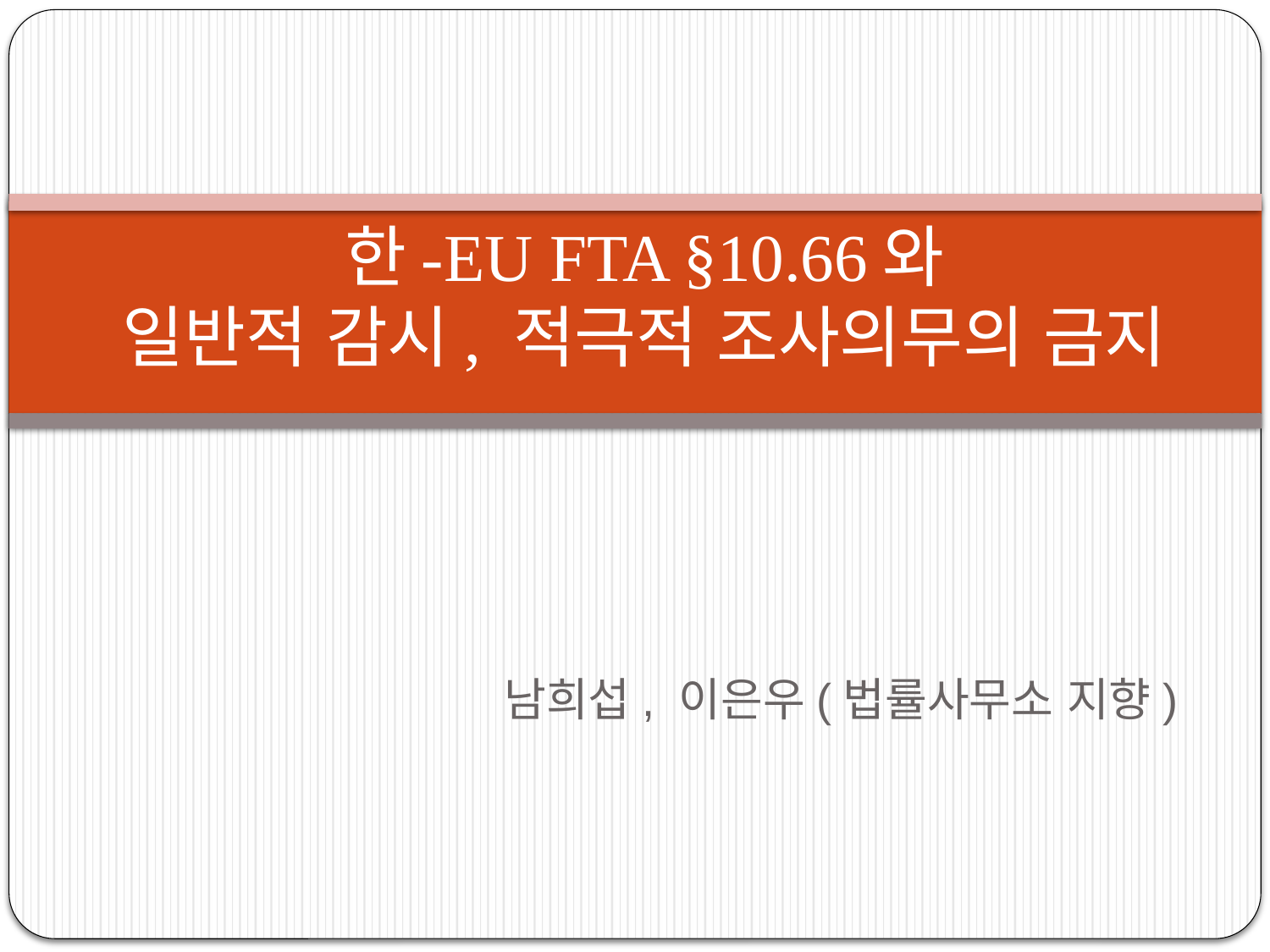

# 한-EU FTA §10.66와 일반적 감시, 적극적 조사의무의 금지
남희섭, 이은우(법률사무소 지향)